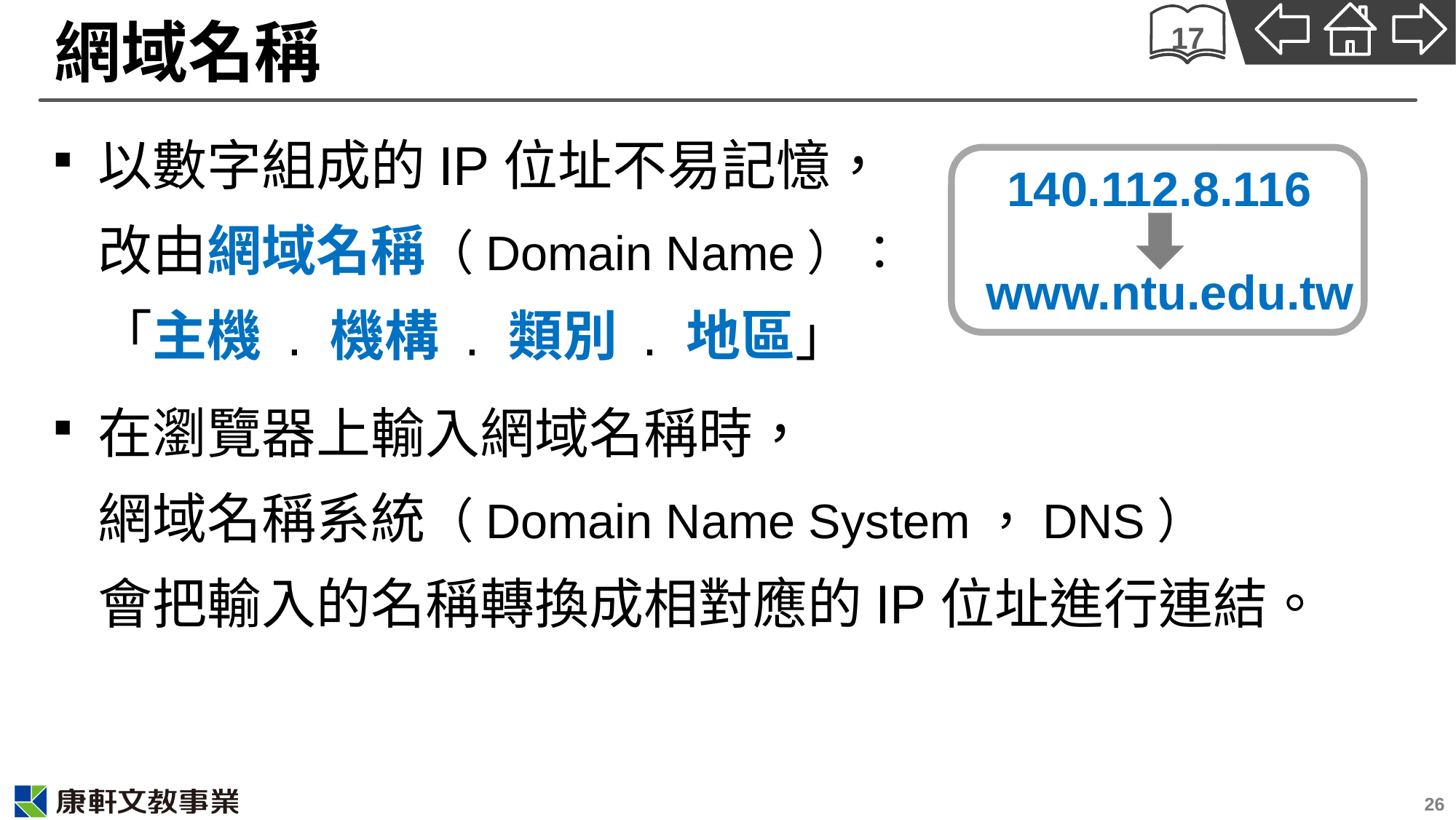

# 網域名稱
17
以數字組成的IP位址不易記憶，
改由網域名稱（Domain Name）：
「主機 . 機構 . 類別 . 地區」
在瀏覽器上輸入網域名稱時，
網域名稱系統（Domain Name System，DNS）
會把輸入的名稱轉換成相對應的IP位址進行連結。

140.112.8.116

www.ntu.edu.tw
26